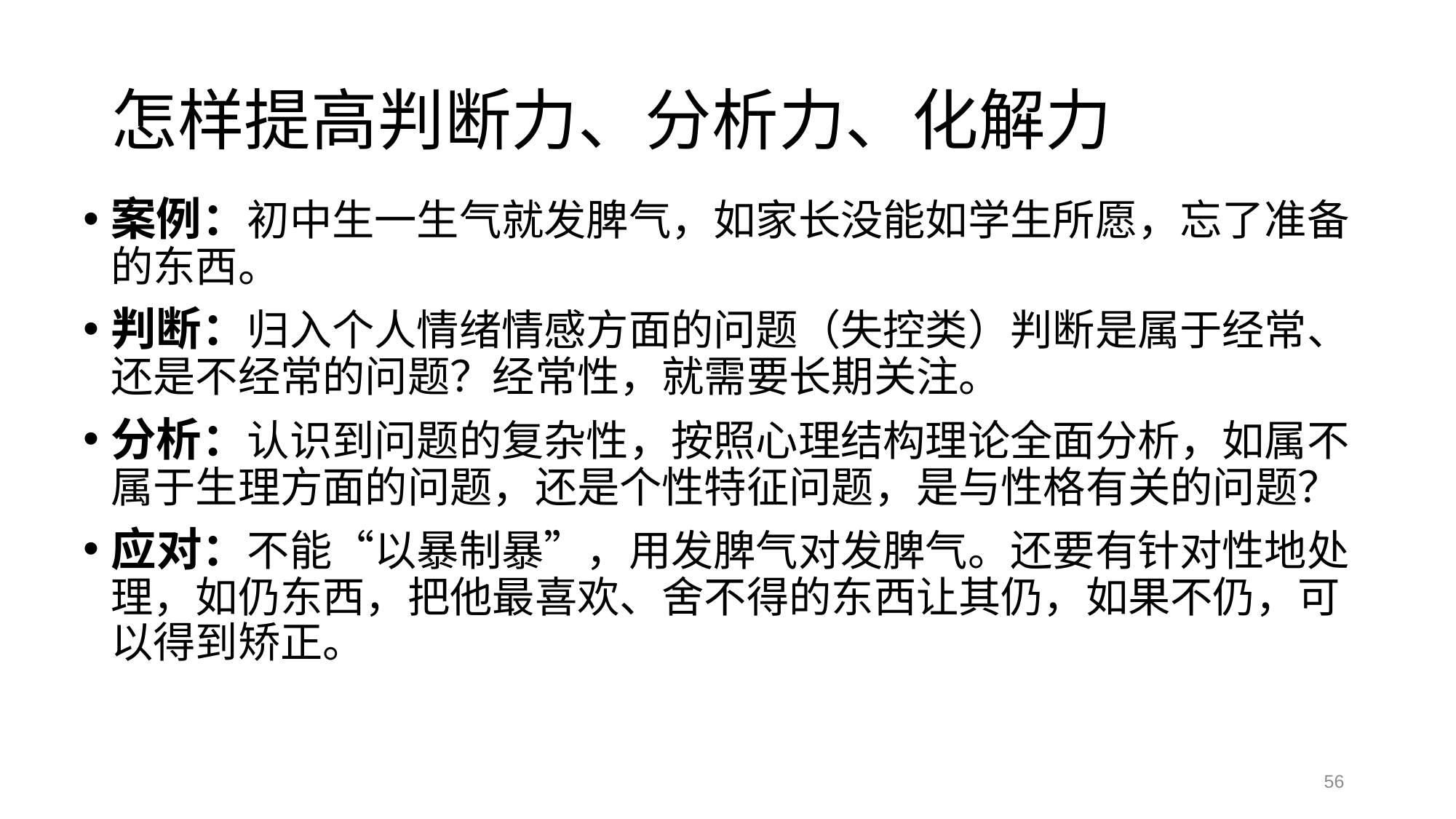

# 怎样提高判断力、分析力、化解力
案例：初中生一生气就发脾气，如家长没能如学生所愿，忘了准备的东西。
判断：归入个人情绪情感方面的问题（失控类）判断是属于经常、还是不经常的问题？经常性，就需要长期关注。
分析：认识到问题的复杂性，按照心理结构理论全面分析，如属不属于生理方面的问题，还是个性特征问题，是与性格有关的问题？
应对：不能“以暴制暴”，用发脾气对发脾气。还要有针对性地处理，如仍东西，把他最喜欢、舍不得的东西让其仍，如果不仍，可以得到矫正。

56